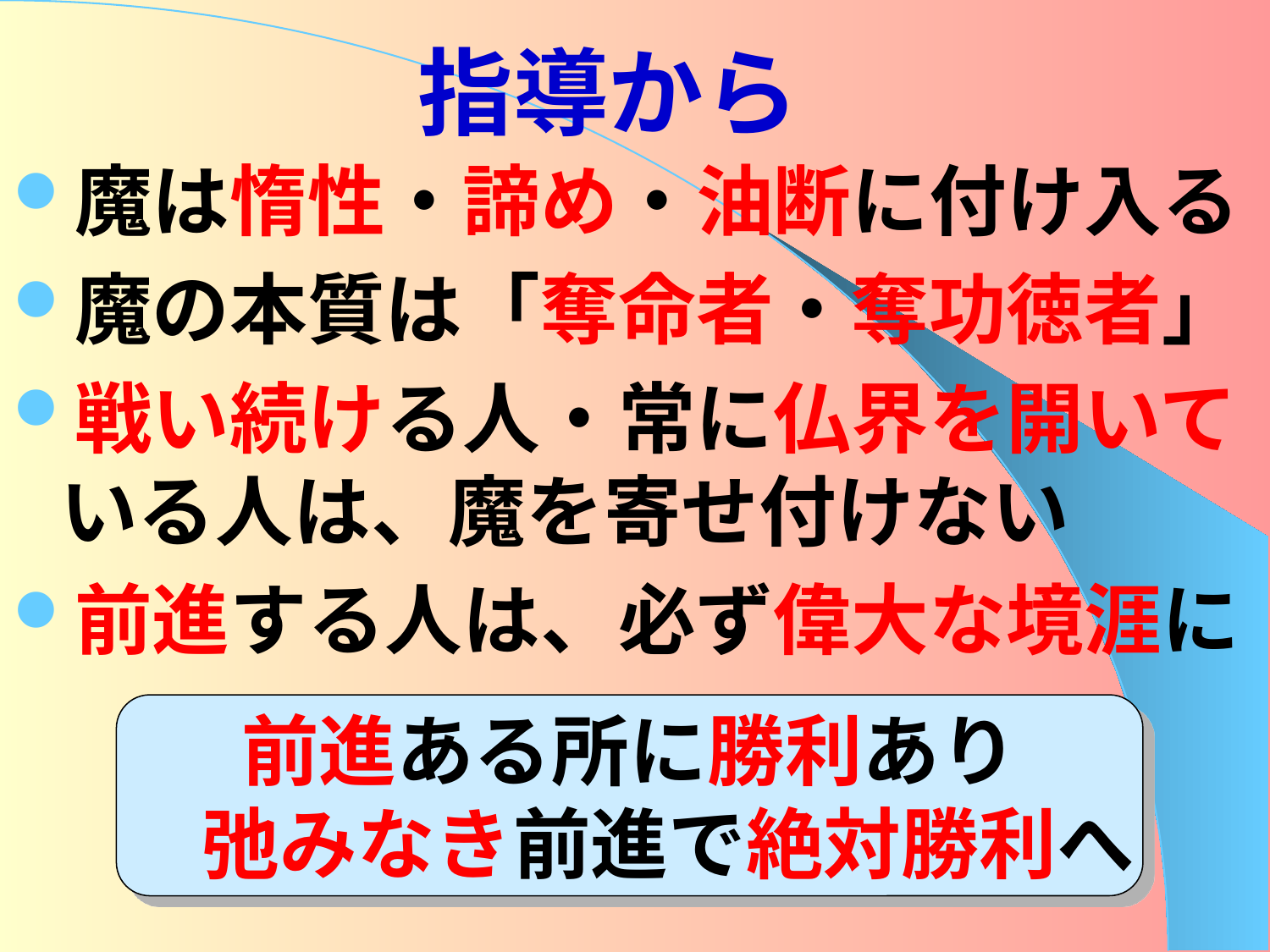

# 指導から
魔は惰性・諦め・油断に付け入る
魔の本質は「奪命者・奪功徳者」
戦い続ける人・常に仏界を開いている人は、魔を寄せ付けない
前進する人は、必ず偉大な境涯に
前進ある所に勝利あり
　弛みなき前進で絶対勝利へ